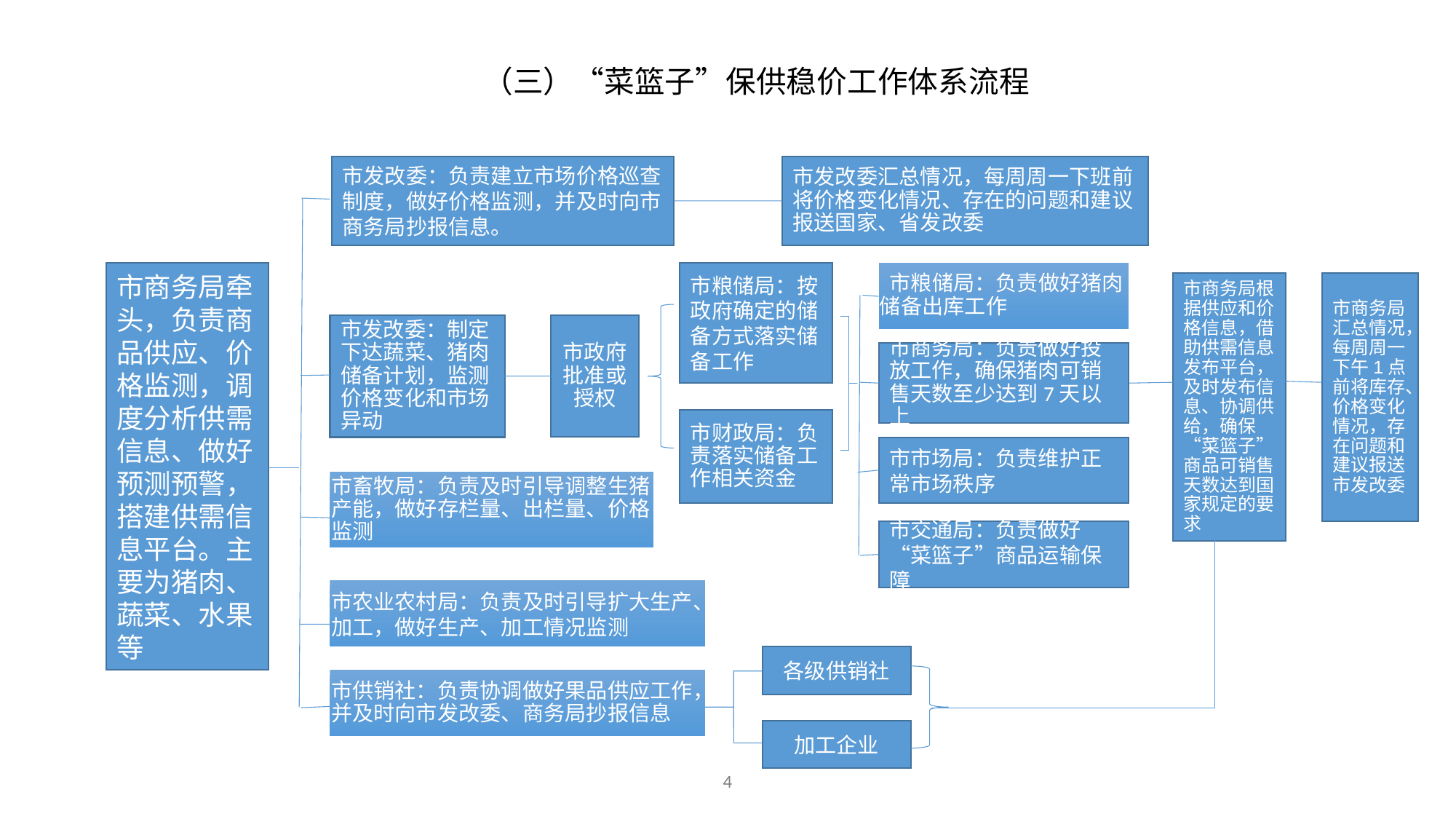

（三）“菜篮子”保供稳价工作体系流程
市发改委汇总情况，每周周一下班前将价格变化情况、存在的问题和建议报送国家、省发改委
市发改委：负责建立市场价格巡查制度，做好价格监测，并及时向市商务局抄报信息。
市商务局牵头，负责商品供应、价格监测，调度分析供需信息、做好预测预警，搭建供需信息平台。主要为猪肉、蔬菜、水果等
市粮储局：按政府确定的储备方式落实储备工作
 市粮储局：负责做好猪肉储备出库工作
市商务局根据供应和价格信息，借助供需信息发布平台，及时发布信息、协调供给，确保“菜篮子”商品可销售天数达到国家规定的要求
市商务局汇总情况，每周周一下午1点前将库存、价格变化情况，存在问题和建议报送市发改委

市发改委：制定下达蔬菜、猪肉储备计划，监测价格变化和市场异动
市政府批准或授权

市商务局：负责做好投放工作，确保猪肉可销售天数至少达到7天以上
市财政局：负责落实储备工作相关资金
市市场局：负责维护正常市场秩序
市畜牧局：负责及时引导调整生猪产能，做好存栏量、出栏量、价格监测
市交通局：负责做好“菜篮子”商品运输保障
市农业农村局：负责及时引导扩大生产、加工，做好生产、加工情况监测
各级供销社

市供销社：负责协调做好果品供应工作，并及时向市发改委、商务局抄报信息

加工企业
4